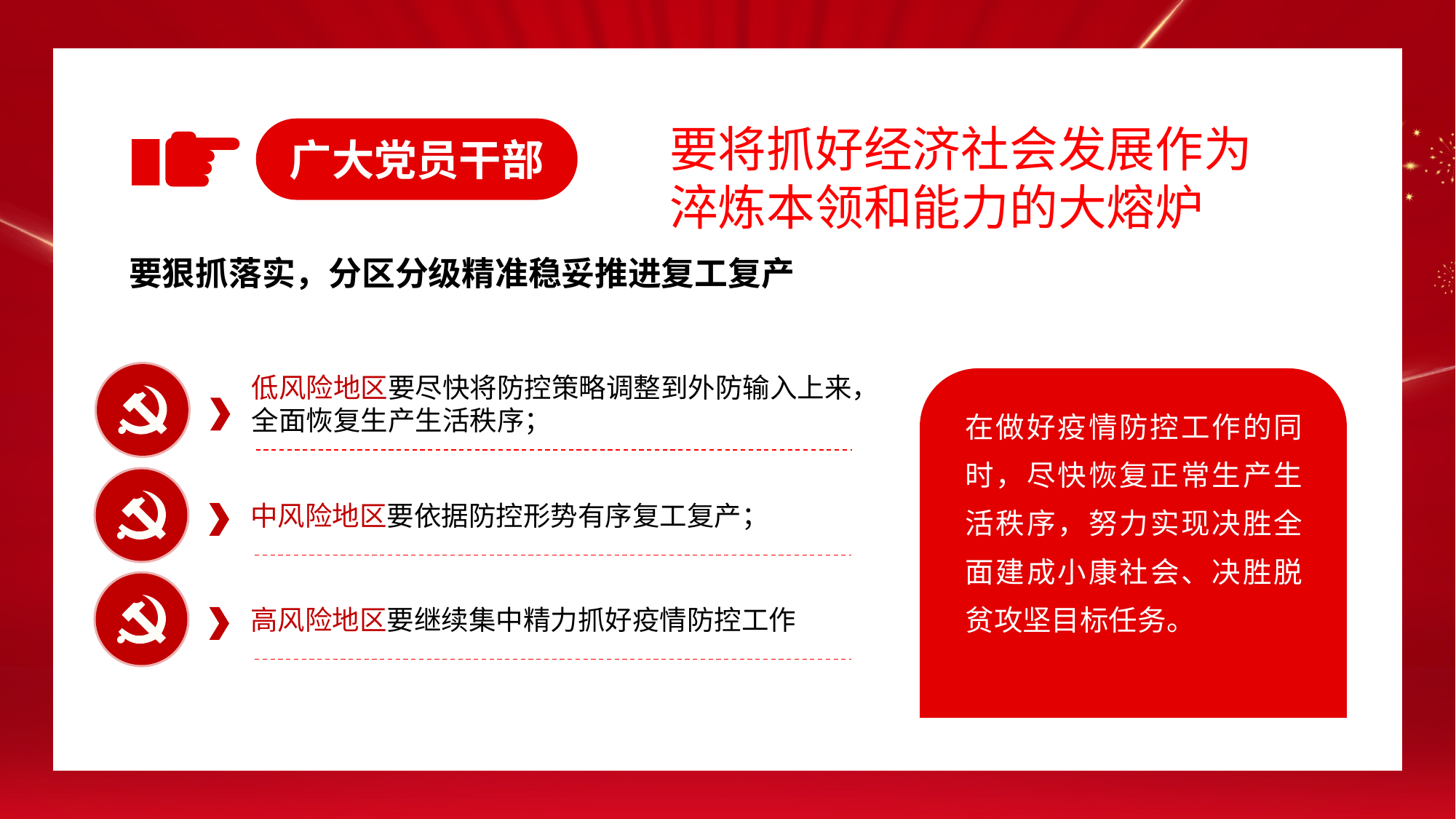

要将抓好经济社会发展作为淬炼本领和能力的大熔炉

广大党员干部

要狠抓落实，分区分级精准稳妥推进复工复产

低风险地区要尽快将防控策略调整到外防输入上来，全面恢复生产生活秩序；

在做好疫情防控工作的同时，尽快恢复正常生产生活秩序，努力实现决胜全面建成小康社会、决胜脱贫攻坚目标任务。

中风险地区要依据防控形势有序复工复产；

高风险地区要继续集中精力抓好疫情防控工作